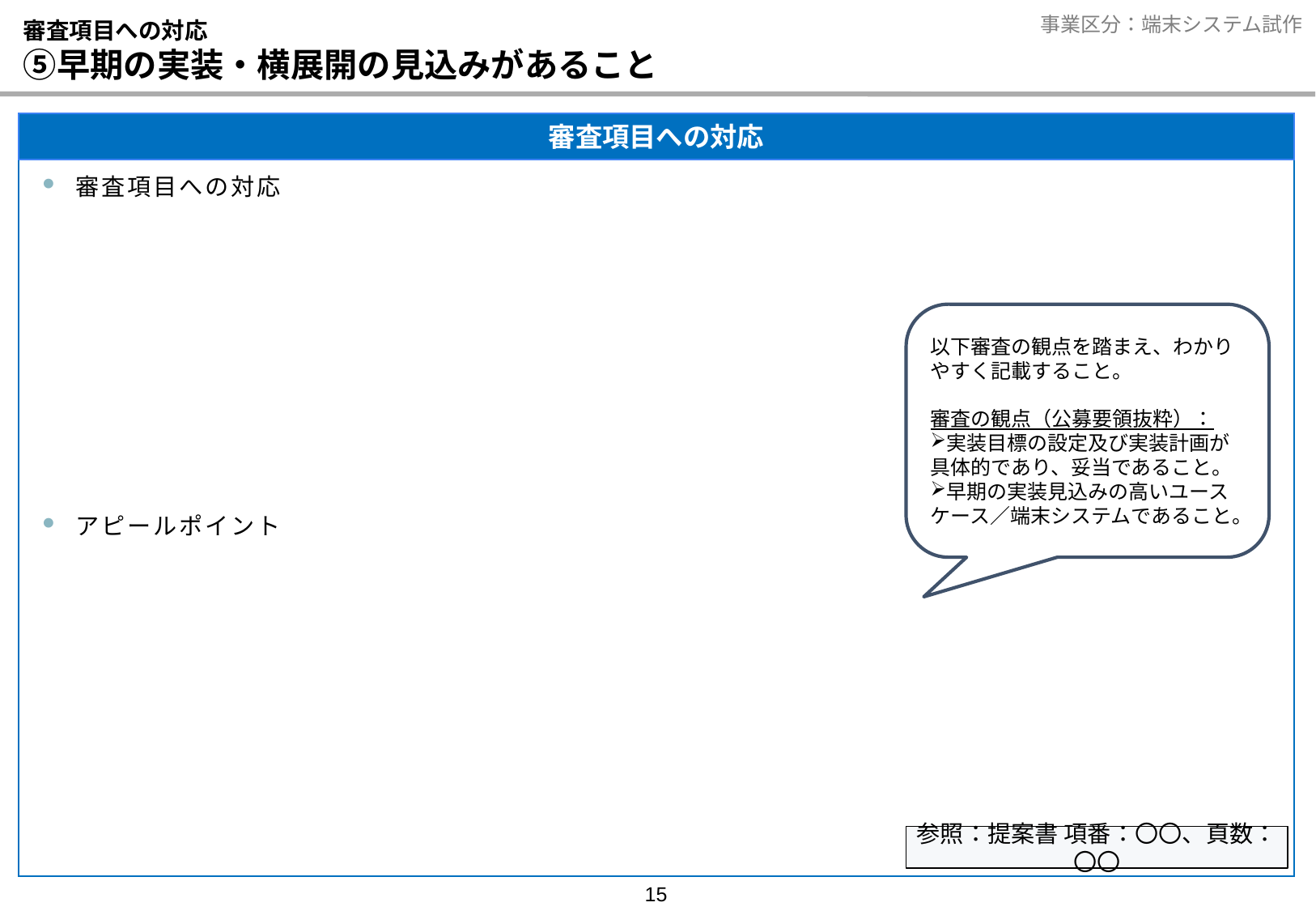

# 審査項目への対応 ⑤早期の実装・横展開の見込みがあること
審査項目への対応
審査項目への対応

アピールポイント

以下審査の観点を踏まえ、わかりやすく記載すること。

審査の観点（公募要領抜粋）：
実装目標の設定及び実装計画が具体的であり、妥当であること。
早期の実装見込みの高いユースケース／端末システムであること。
参照：提案書 項番：〇〇、頁数：〇〇